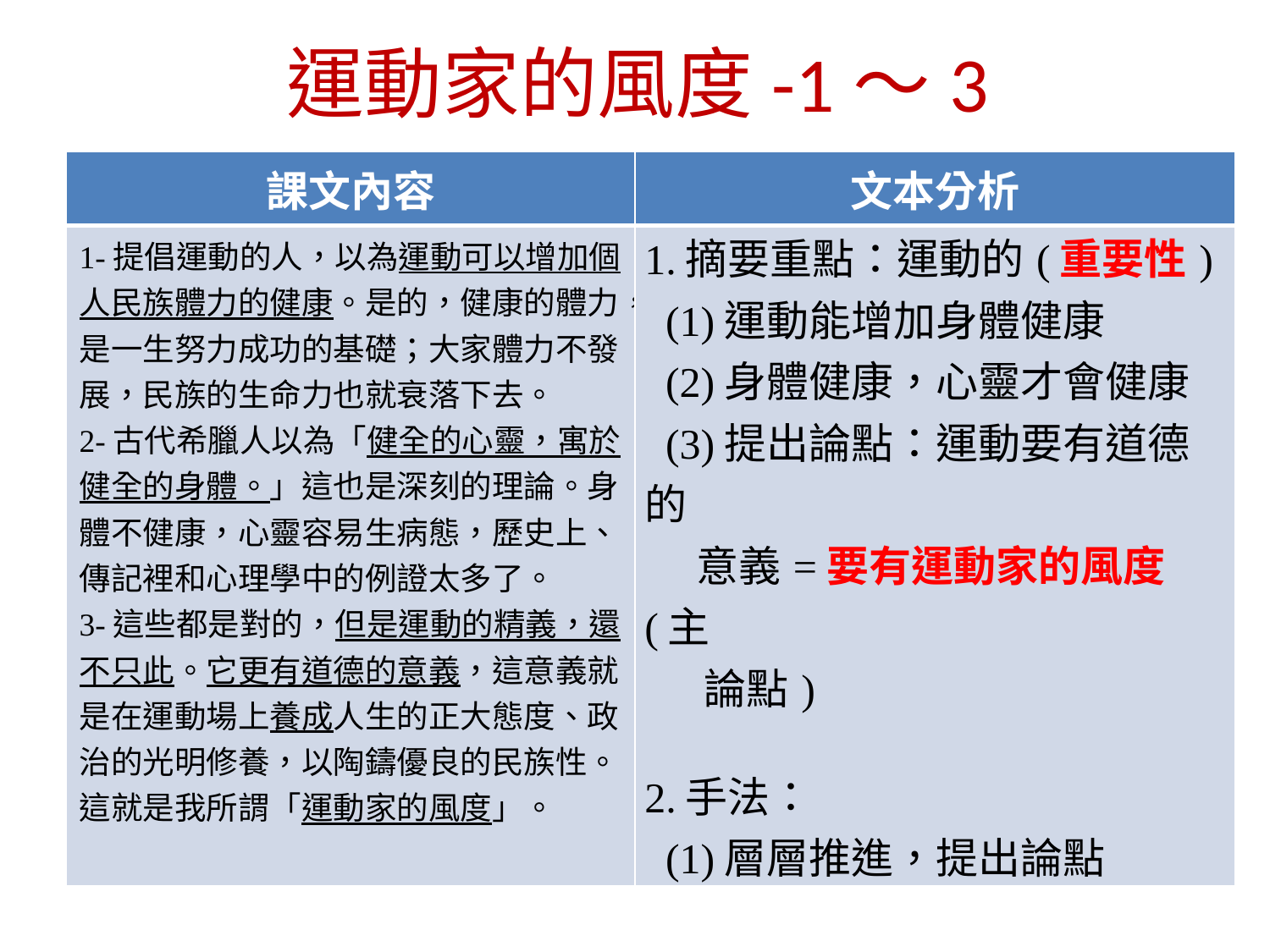

運動家的風度-1～3
| 課文內容 | 文本分析 |
| --- | --- |
| 1-提倡運動的人，以為運動可以增加個人民族體力的健康。是的，健康的體力，是一生努力成功的基礎；大家體力不發展，民族的生命力也就衰落下去。 2-古代希臘人以為「健全的心靈，寓於健全的身體。」這也是深刻的理論。身體不健康，心靈容易生病態，歷史上、傳記裡和心理學中的例證太多了。 3-這些都是對的，但是運動的精義，還不只此。它更有道德的意義，這意義就是在運動場上養成人生的正大態度、政治的光明修養，以陶鑄優良的民族性。這就是我所謂「運動家的風度」。 | 1.摘要重點：運動的(重要性) (1)運動能增加身體健康 (2)身體健康，心靈才會健康 (3)提出論點：運動要有道德的 　 意義=要有運動家的風度(主 論點) 2.手法： (1)層層推進，提出論點 |